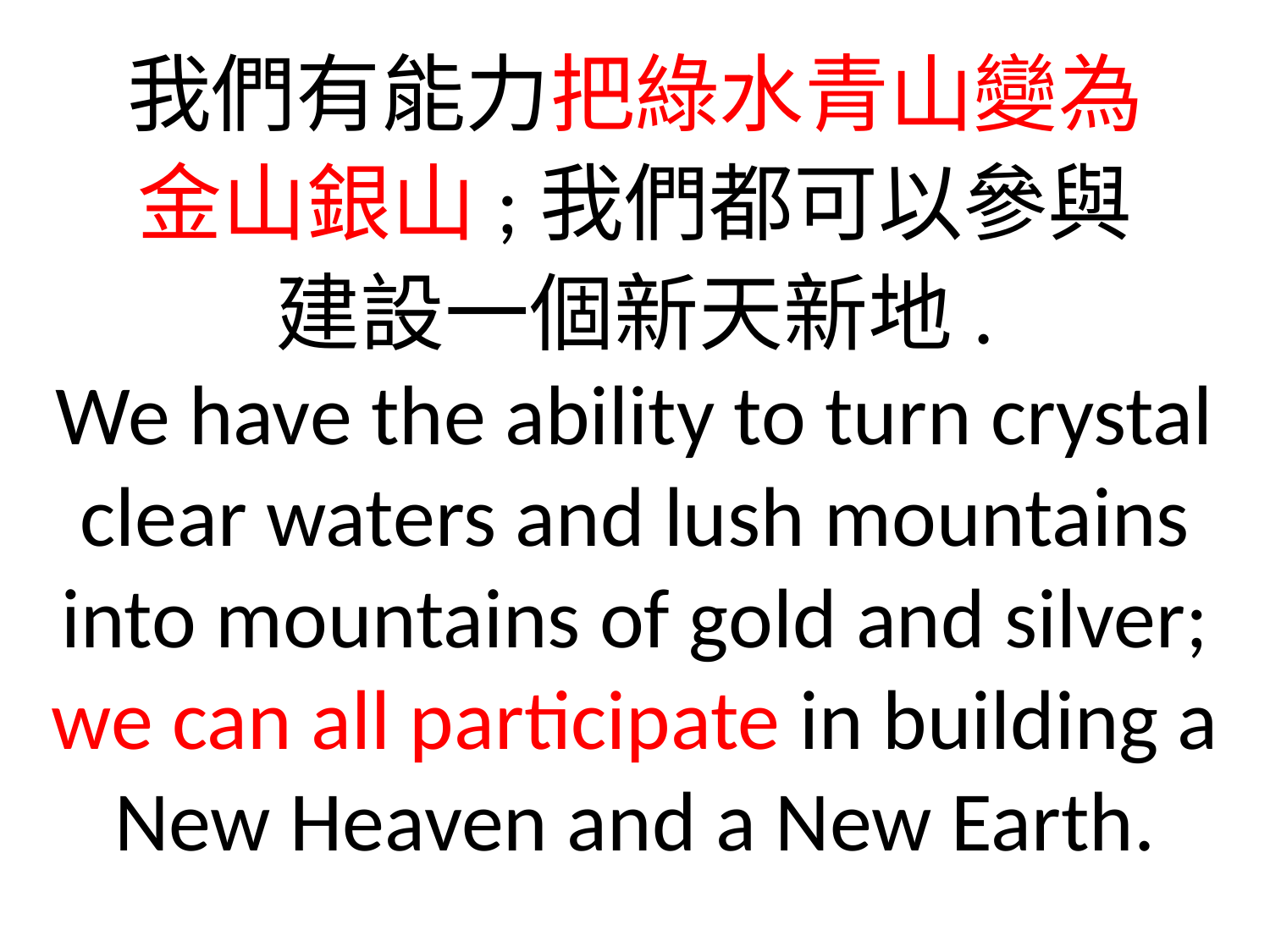

我們有能力把綠水青山變為
金山銀山;我們都可以參與
建設一個新天新地.
We have the ability to turn crystal clear waters and lush mountains into mountains of gold and silver; we can all participate in building a New Heaven and a New Earth.